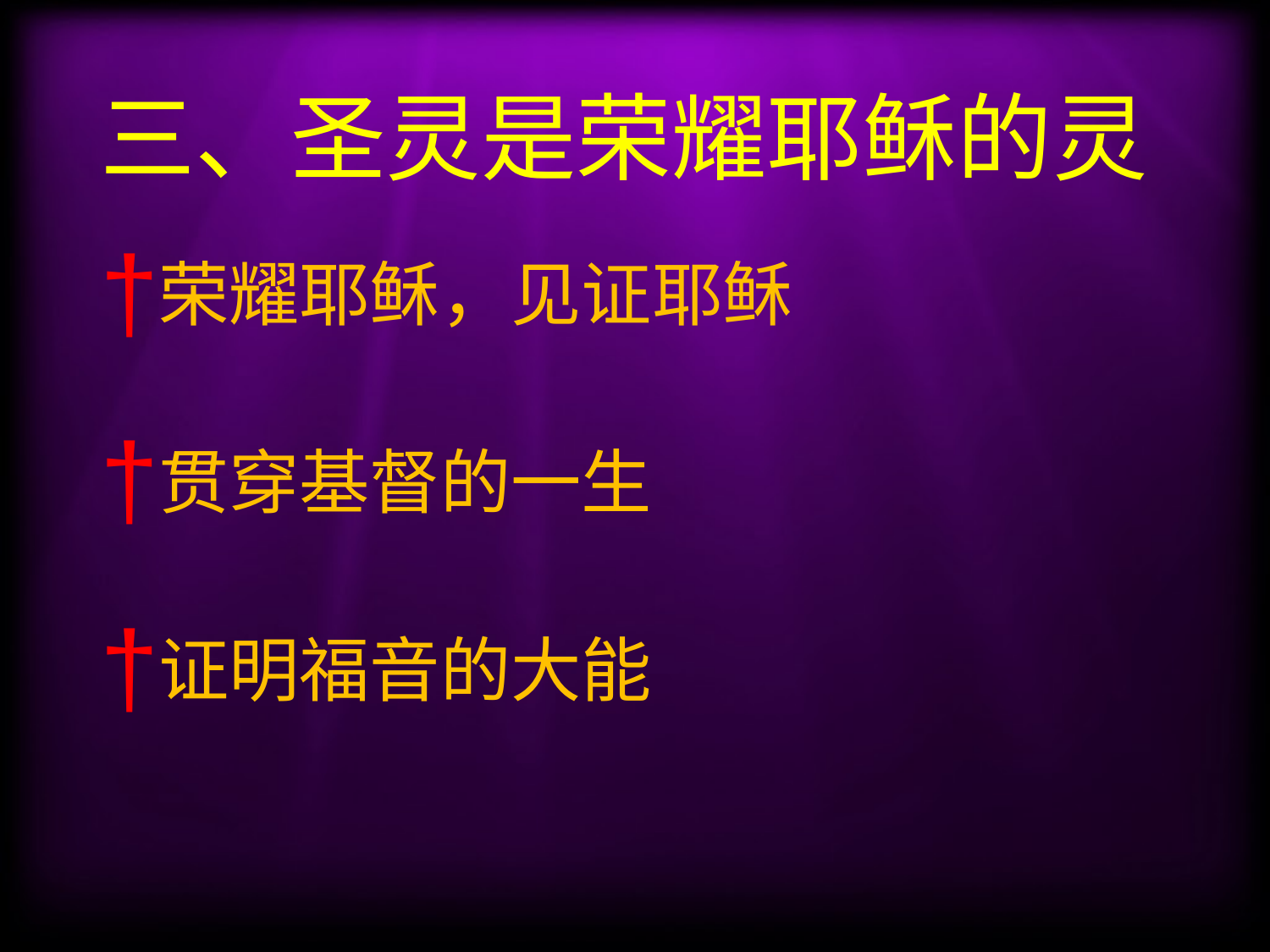

# 三、圣灵是荣耀耶稣的灵
荣耀耶稣，见证耶稣

贯穿基督的一生

证明福音的大能